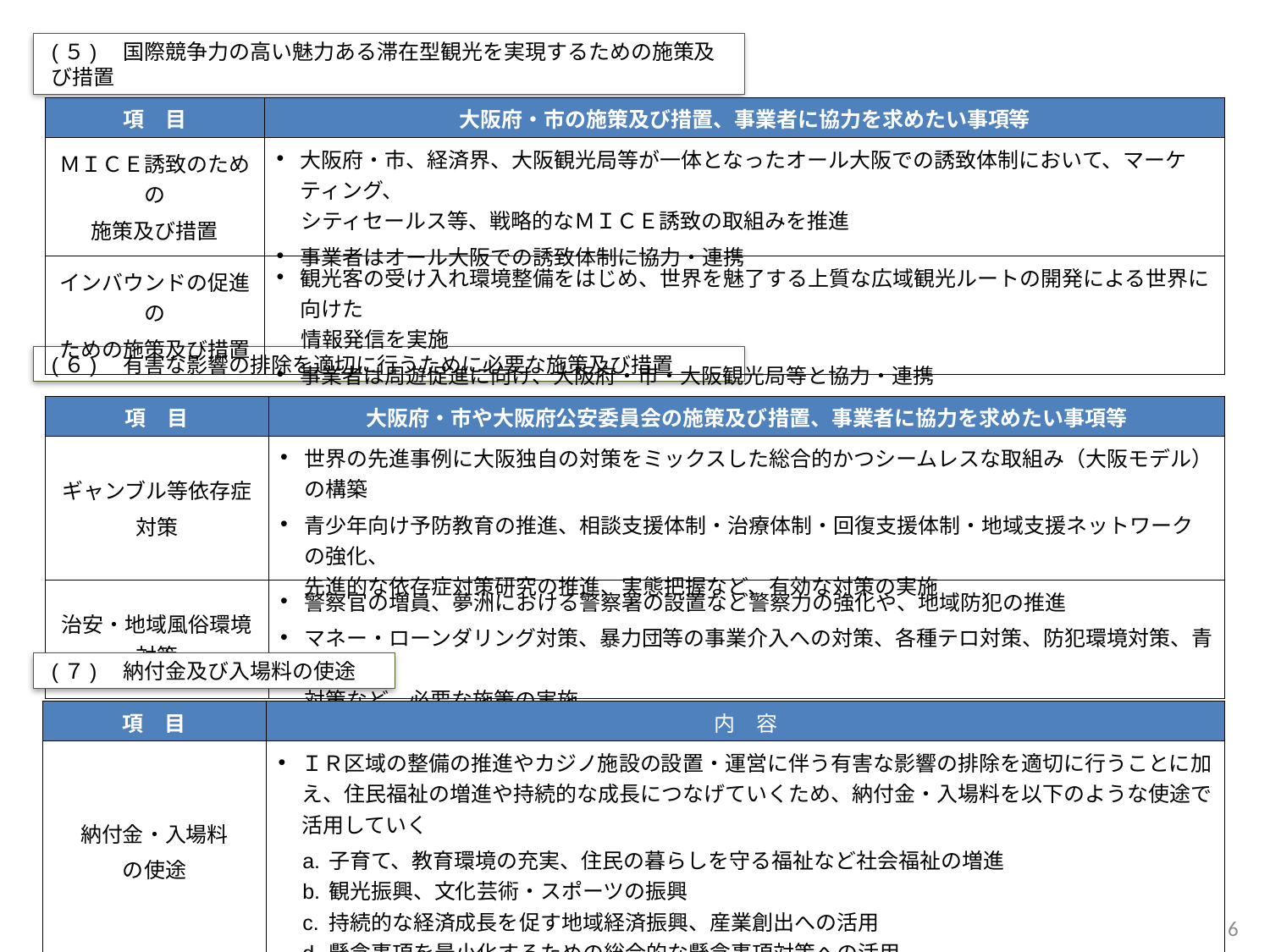

(５)　国際競争力の高い魅力ある滞在型観光を実現するための施策及び措置
| 項　目 | 大阪府・市の施策及び措置、事業者に協力を求めたい事項等 |
| --- | --- |
| ＭＩＣＥ誘致のための 施策及び措置 | 大阪府・市、経済界、大阪観光局等が一体となったオール大阪での誘致体制において、マーケティング、 シティセールス等、戦略的なＭＩＣＥ誘致の取組みを推進 事業者はオール大阪での誘致体制に協力・連携 |
| インバウンドの促進の ための施策及び措置 | 観光客の受け入れ環境整備をはじめ、世界を魅了する上質な広域観光ルートの開発による世界に向けた 情報発信を実施 事業者は周遊促進に向け、大阪府・市・大阪観光局等と協力・連携 |
(６)　有害な影響の排除を適切に行うために必要な施策及び措置
| 項　目 | 大阪府・市や大阪府公安委員会の施策及び措置、事業者に協力を求めたい事項等 |
| --- | --- |
| ギャンブル等依存症 対策 | 世界の先進事例に大阪独自の対策をミックスした総合的かつシームレスな取組み（大阪モデル）の構築 青少年向け予防教育の推進、相談支援体制・治療体制・回復支援体制・地域支援ネットワークの強化、 先進的な依存症対策研究の推進、実態把握など、有効な対策の実施 |
| 治安・地域風俗環境対策 | 警察官の増員、夢洲における警察署の設置など警察力の強化や、地域防犯の推進 マネー・ローンダリング対策、暴力団等の事業介入への対策、各種テロ対策、防犯環境対策、青少年保護 対策など、必要な施策の実施 |
(７)　納付金及び入場料の使途
| 項　目 | 内　容 |
| --- | --- |
| 納付金・入場料 の使途 | ＩＲ区域の整備の推進やカジノ施設の設置・運営に伴う有害な影響の排除を適切に行うことに加え、住民福祉の増進や持続的な成長につなげていくため、納付金・入場料を以下のような使途で活用していく a. 子育て、教育環境の充実、住民の暮らしを守る福祉など社会福祉の増進 b. 観光振興、文化芸術・スポーツの振興 c. 持続的な経済成長を促す地域経済振興、産業創出への活用 d. 懸念事項を最小化するための総合的な懸念事項対策への活用 e. 成長型ＩＲの効果を最大限発揮するために必要となる周辺地域環境整備への活用　など |
6